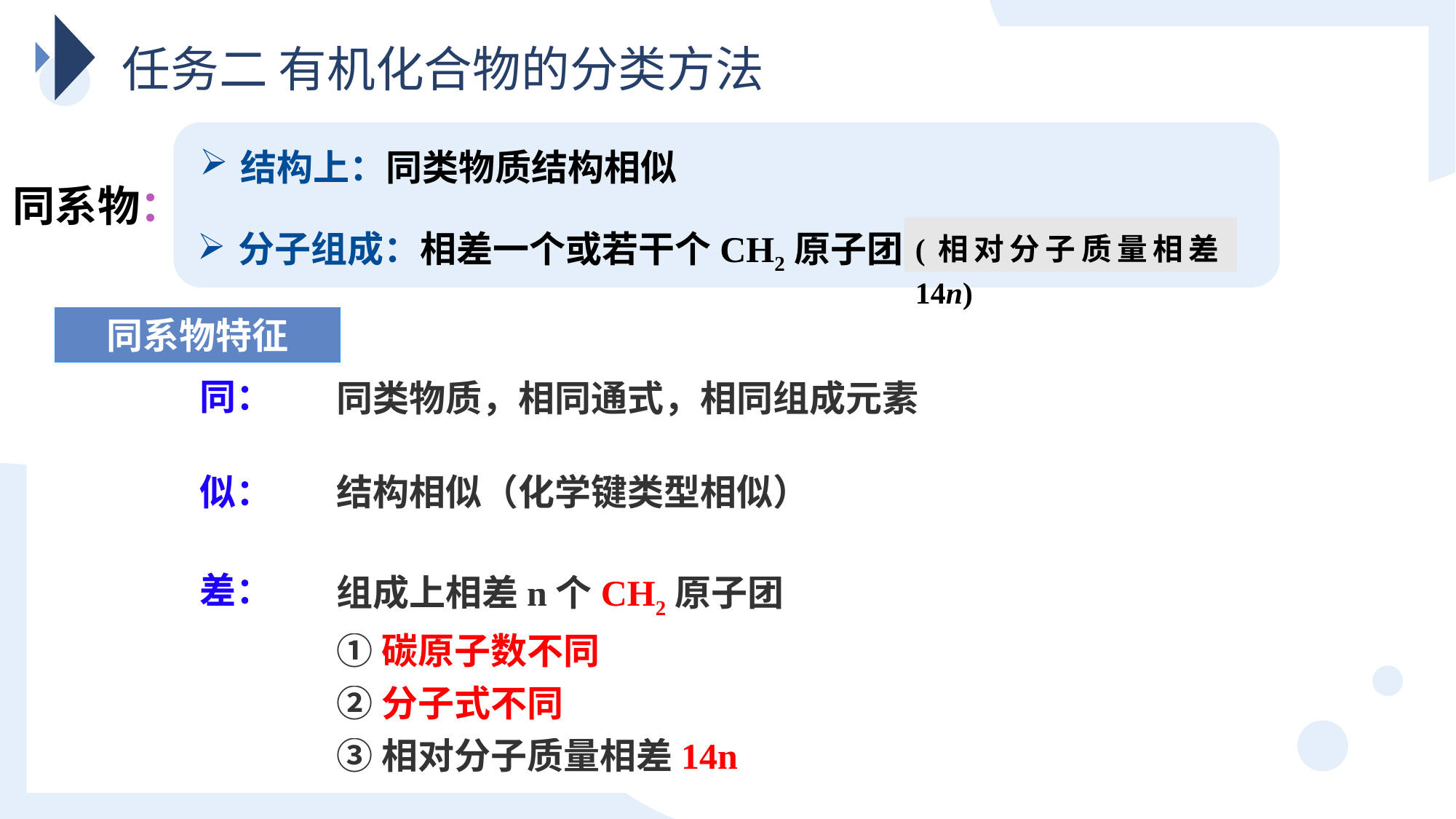

任务二 有机化合物的分类方法

结构上：同类物质结构相似
同系物：
分子组成：相差一个或若干个CH2原子团
(相对分子质量相差14n)
同系物特征
同：
同类物质，相同通式，相同组成元素
似：
结构相似（化学键类型相似）
组成上相差n个CH2原子团
①碳原子数不同
②分子式不同
③相对分子质量相差14n
差：